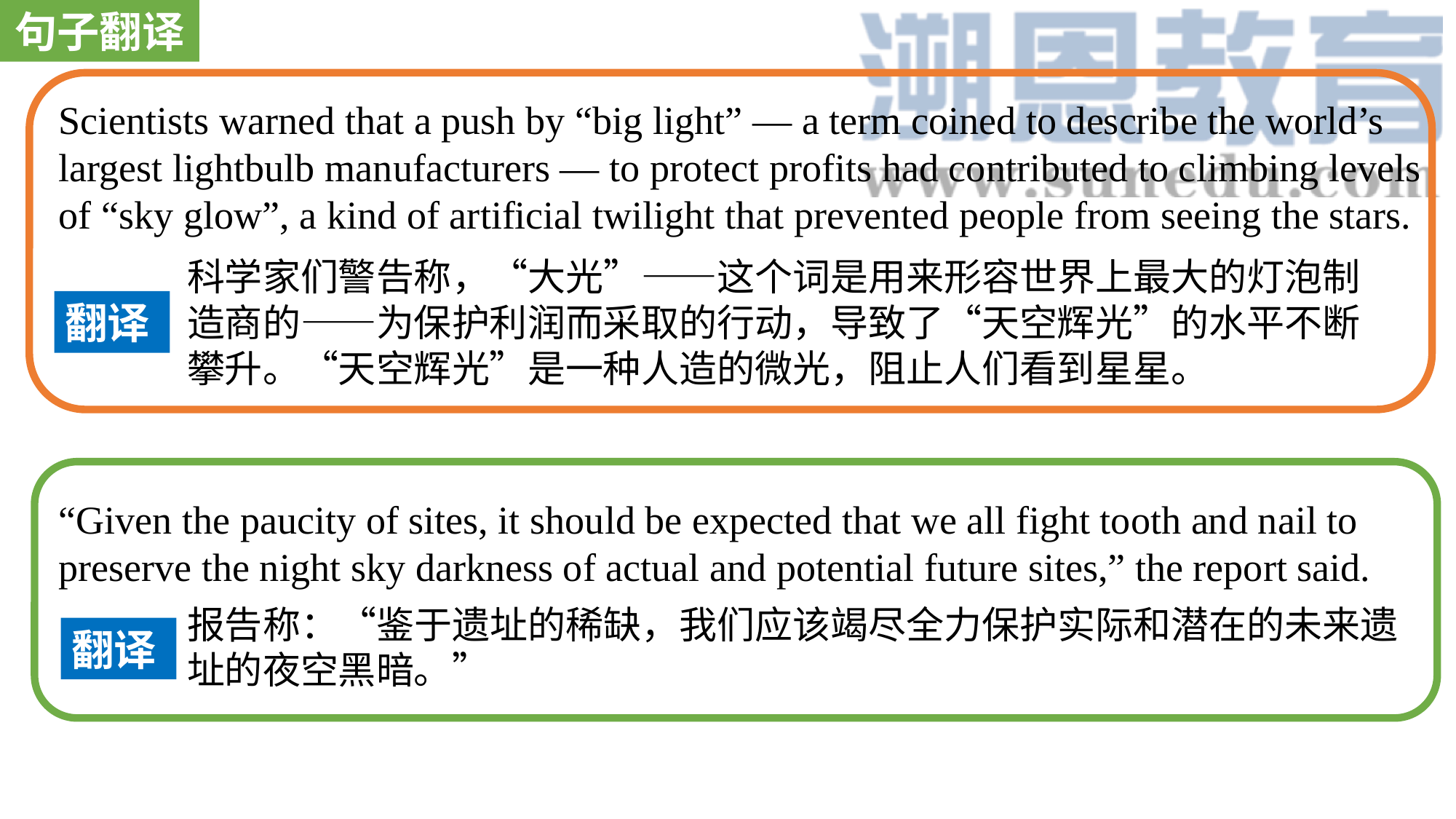

句子翻译

Scientists warned that a push by “big light” — a term coined to describe the world’s largest lightbulb manufacturers — to protect profits had contributed to climbing levels of “sky glow”, a kind of artificial twilight that prevented people from seeing the stars.
科学家们警告称，“大光”——这个词是用来形容世界上最大的灯泡制造商的——为保护利润而采取的行动，导致了“天空辉光”的水平不断攀升。“天空辉光”是一种人造的微光，阻止人们看到星星。
翻译

“Given the paucity of sites, it should be expected that we all fight tooth and nail to preserve the night sky darkness of actual and potential future sites,” the report said.
报告称：“鉴于遗址的稀缺，我们应该竭尽全力保护实际和潜在的未来遗址的夜空黑暗。”
翻译